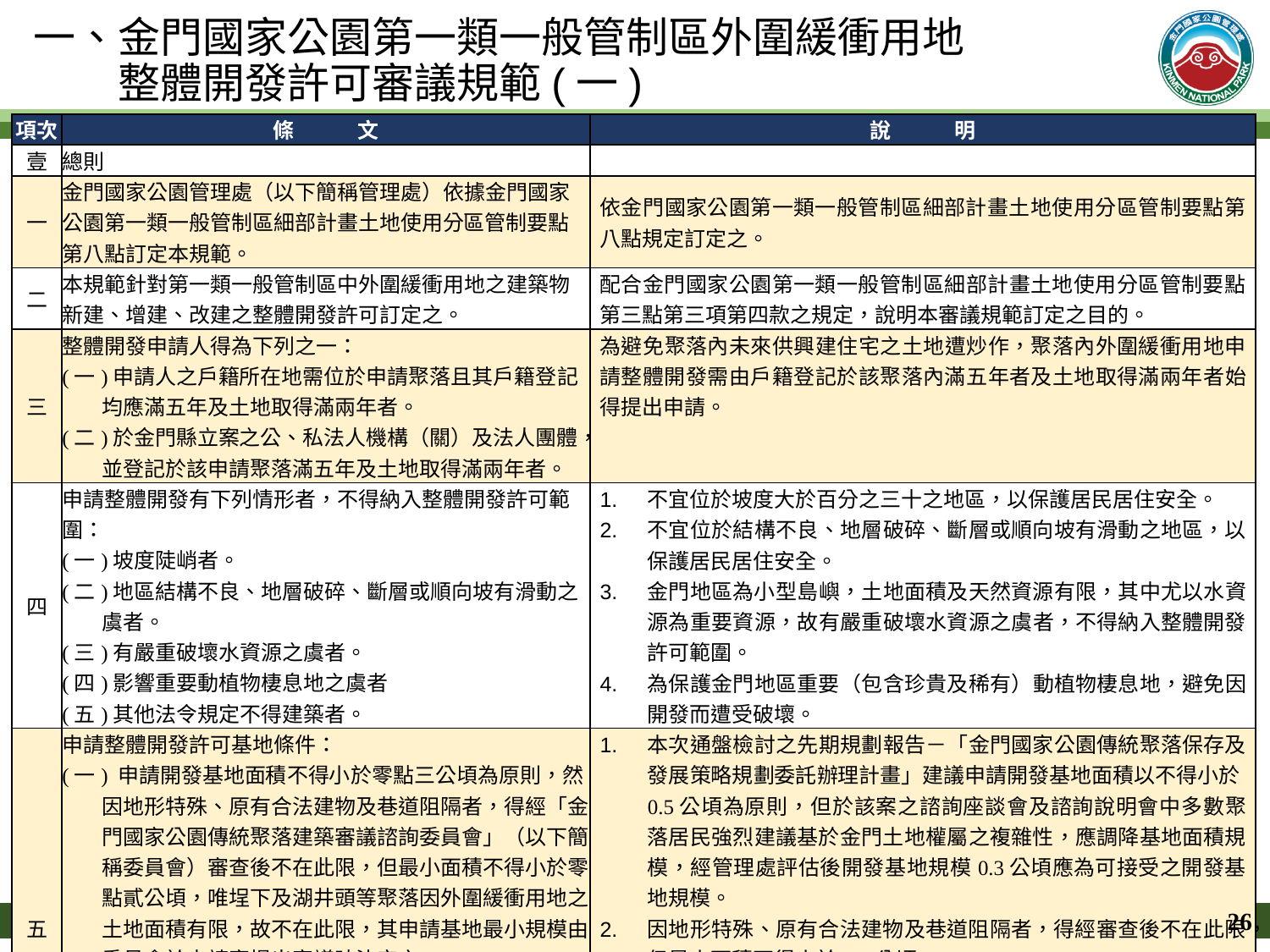

一、金門國家公園第一類一般管制區外圍緩衝用地
　　整體開發許可審議規範(一)

| 項次 | 條　　　文 | 說　　　明 |
| --- | --- | --- |
| 壹 | 總則 |  |
| 一 | 金門國家公園管理處（以下簡稱管理處）依據金門國家公園第一類一般管制區細部計畫土地使用分區管制要點第八點訂定本規範。 | 依金門國家公園第一類一般管制區細部計畫土地使用分區管制要點第八點規定訂定之。 |
| 二 | 本規範針對第一類一般管制區中外圍緩衝用地之建築物新建、增建、改建之整體開發許可訂定之。 | 配合金門國家公園第一類一般管制區細部計畫土地使用分區管制要點第三點第三項第四款之規定，說明本審議規範訂定之目的。 |
| 三 | 整體開發申請人得為下列之一： (一)申請人之戶籍所在地需位於申請聚落且其戶籍登記均應滿五年及土地取得滿兩年者。 (二)於金門縣立案之公、私法人機構（關）及法人團體，並登記於該申請聚落滿五年及土地取得滿兩年者。 | 為避免聚落內未來供興建住宅之土地遭炒作，聚落內外圍緩衝用地申請整體開發需由戶籍登記於該聚落內滿五年者及土地取得滿兩年者始得提出申請。 |
| 四 | 申請整體開發有下列情形者，不得納入整體開發許可範圍： (一)坡度陡峭者。 (二)地區結構不良、地層破碎、斷層或順向坡有滑動之虞者。 (三)有嚴重破壞水資源之虞者。 (四)影響重要動植物棲息地之虞者 (五)其他法令規定不得建築者。 | 不宜位於坡度大於百分之三十之地區，以保護居民居住安全。 不宜位於結構不良、地層破碎、斷層或順向坡有滑動之地區，以保護居民居住安全。 金門地區為小型島嶼，土地面積及天然資源有限，其中尤以水資源為重要資源，故有嚴重破壞水資源之虞者，不得納入整體開發許可範圍。 為保護金門地區重要（包含珍貴及稀有）動植物棲息地，避免因開發而遭受破壞。 |
| 五 | 申請整體開發許可基地條件： (一) 申請開發基地面積不得小於零點三公頃為原則，然因地形特殊、原有合法建物及巷道阻隔者，得經「金門國家公園傳統聚落建築審議諮詢委員會」（以下簡稱委員會）審查後不在此限，但最小面積不得小於零點貳公頃，唯埕下及湖井頭等聚落因外圍緩衝用地之土地面積有限，故不在此限，其申請基地最小規模由委員會於申請案提出審議時決定之。 (二)申請基地形狀應完整連接，其連接部分最小寬度不得小於二十公尺，但為既成道路或溝渠分割者，視為完整連接。 (三)申請基地須面臨已開闢既成道路或至少留設一條六公尺寬（含）以上之出入道路與聯外道路銜接。 | 本次通盤檢討之先期規劃報告－「金門國家公園傳統聚落保存及發展策略規劃委託辦理計畫」建議申請開發基地面積以不得小於0.5公頃為原則，但於該案之諮詢座談會及諮詢說明會中多數聚落居民強烈建議基於金門土地權屬之複雜性，應調降基地面積規模，經管理處評估後開發基地規模0.3公頃應為可接受之開發基地規模。 因地形特殊、原有合法建物及巷道阻隔者，得經審查後不在此限，但最小面積不得小於0.2公頃。 埕下及湖井頭等聚落因外圍緩衝用地之土地面積有限，故不受前述基地規模之限制，其申請基地最小規模由委員會於申請案提出審議時決定之。 申請基地連接部分最小寬度不得小於二十公尺，由於基地形狀勢必有所不同，其完整與否之認定以審查委員會決議為準。 |
26